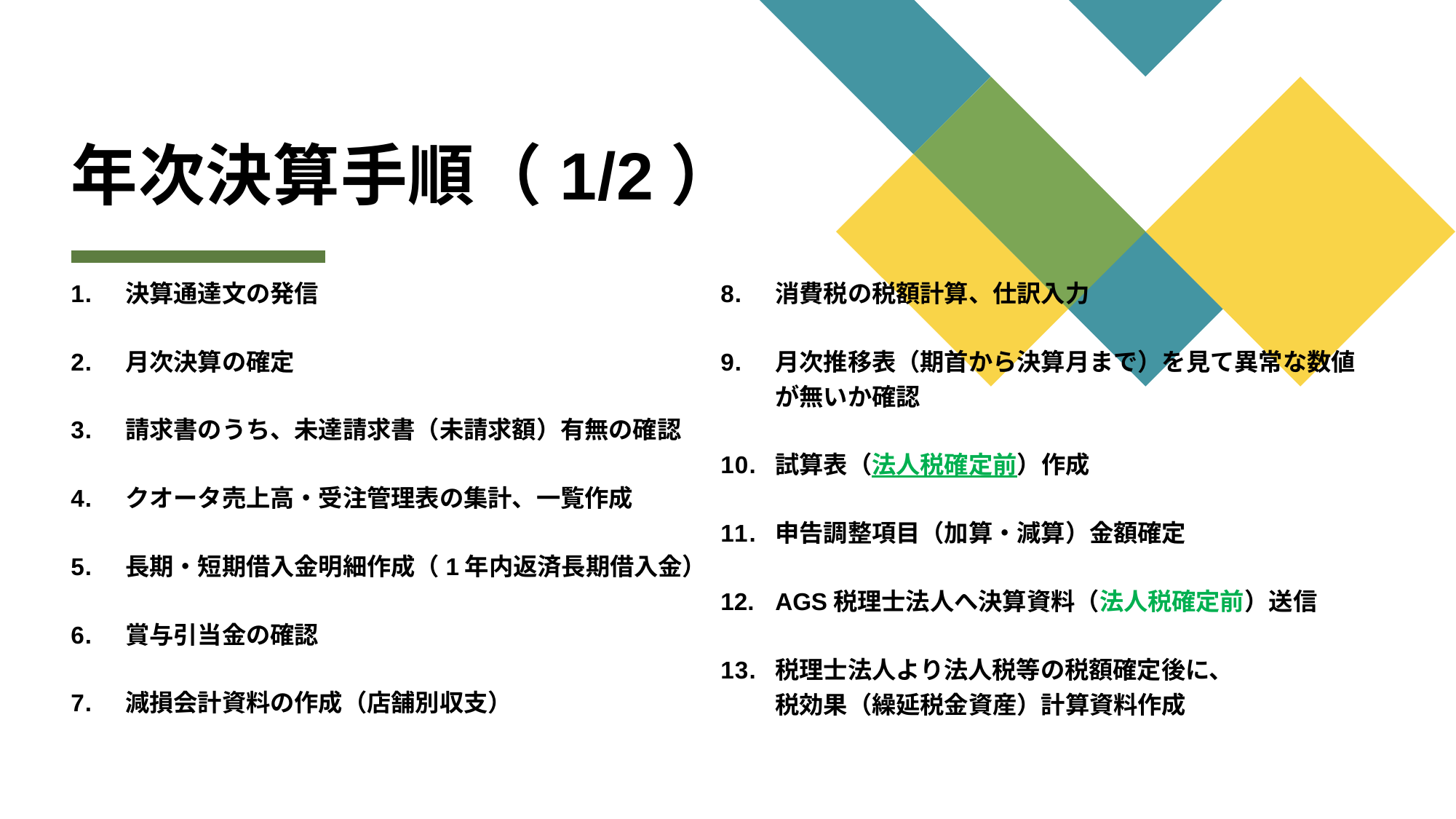

# 年次決算手順（1/2）
決算通達文の発信
月次決算の確定
請求書のうち、未達請求書（未請求額）有無の確認
クオータ売上高・受注管理表の集計、一覧作成
長期・短期借入金明細作成（1年内返済長期借入金）
賞与引当金の確認
減損会計資料の作成（店舗別収支）
消費税の税額計算、仕訳入力
月次推移表（期首から決算月まで）を見て異常な数値が無いか確認
試算表（法人税確定前）作成
申告調整項目（加算・減算）金額確定
AGS税理士法人へ決算資料（法人税確定前）送信
税理士法人より法人税等の税額確定後に、
税効果（繰延税金資産）計算資料作成